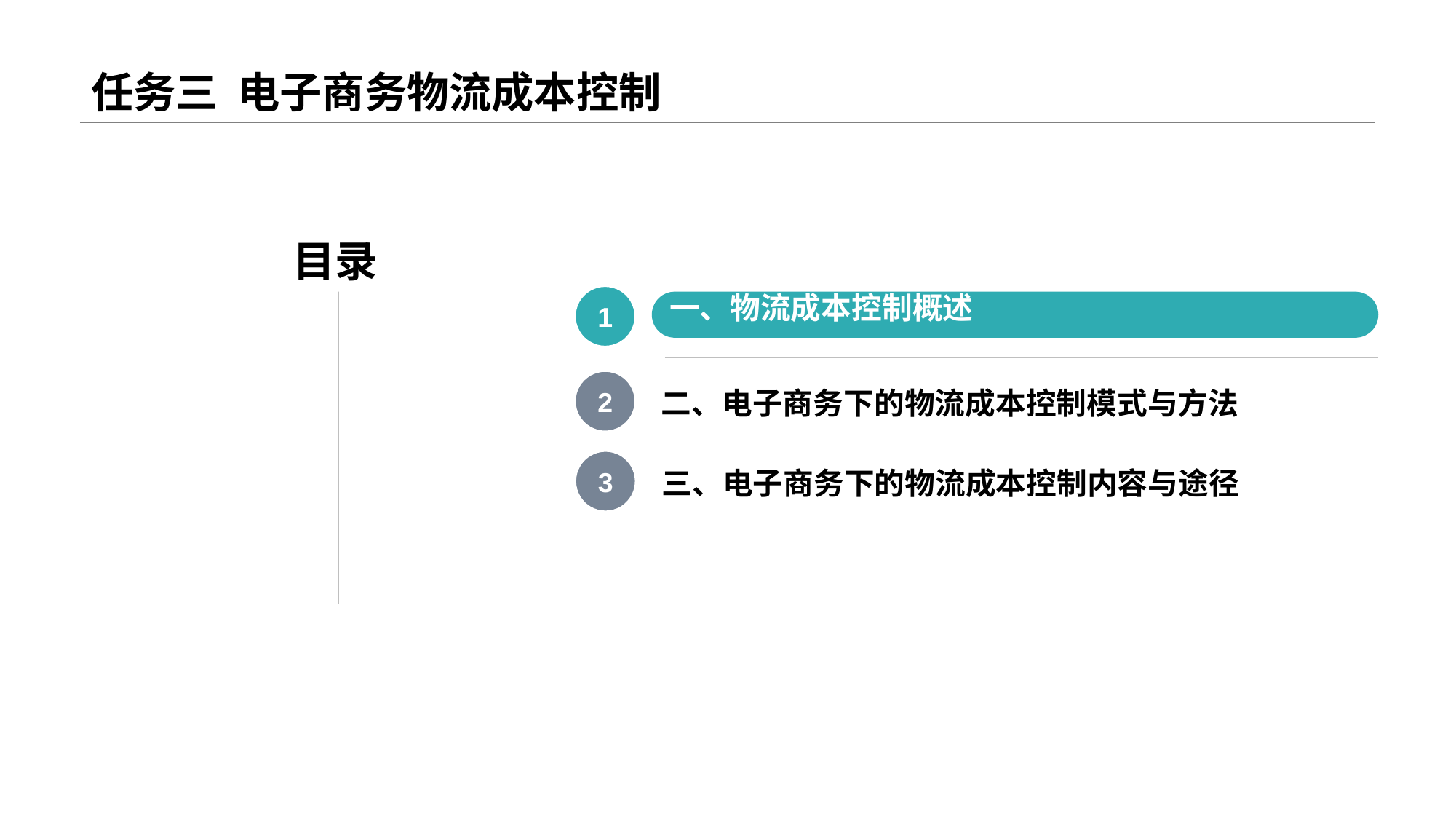

# 任务三  电子商务物流成本控制
目录
1
一、物流成本控制概述
2
二、电子商务下的物流成本控制模式与方法
3
三、电子商务下的物流成本控制内容与途径